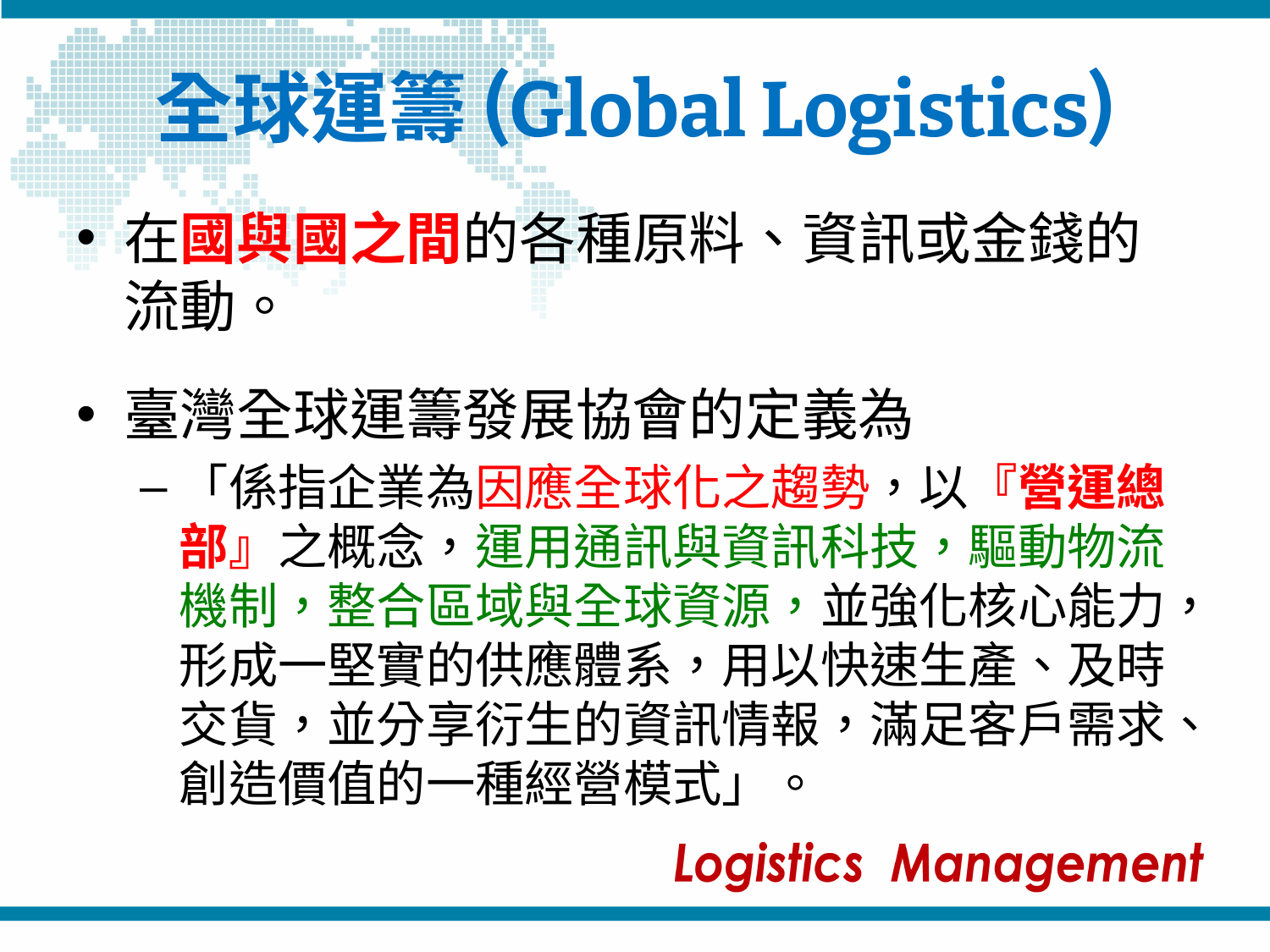

# 全球運籌(Global Logistics)
在國與國之間的各種原料、資訊或金錢的流動。

臺灣全球運籌發展協會的定義為
「係指企業為因應全球化之趨勢，以『營運總部』之概念，運用通訊與資訊科技，驅動物流機制，整合區域與全球資源，並強化核心能力，形成一堅實的供應體系，用以快速生產、及時交貨，並分享衍生的資訊情報，滿足客戶需求、創造價值的一種經營模式」。